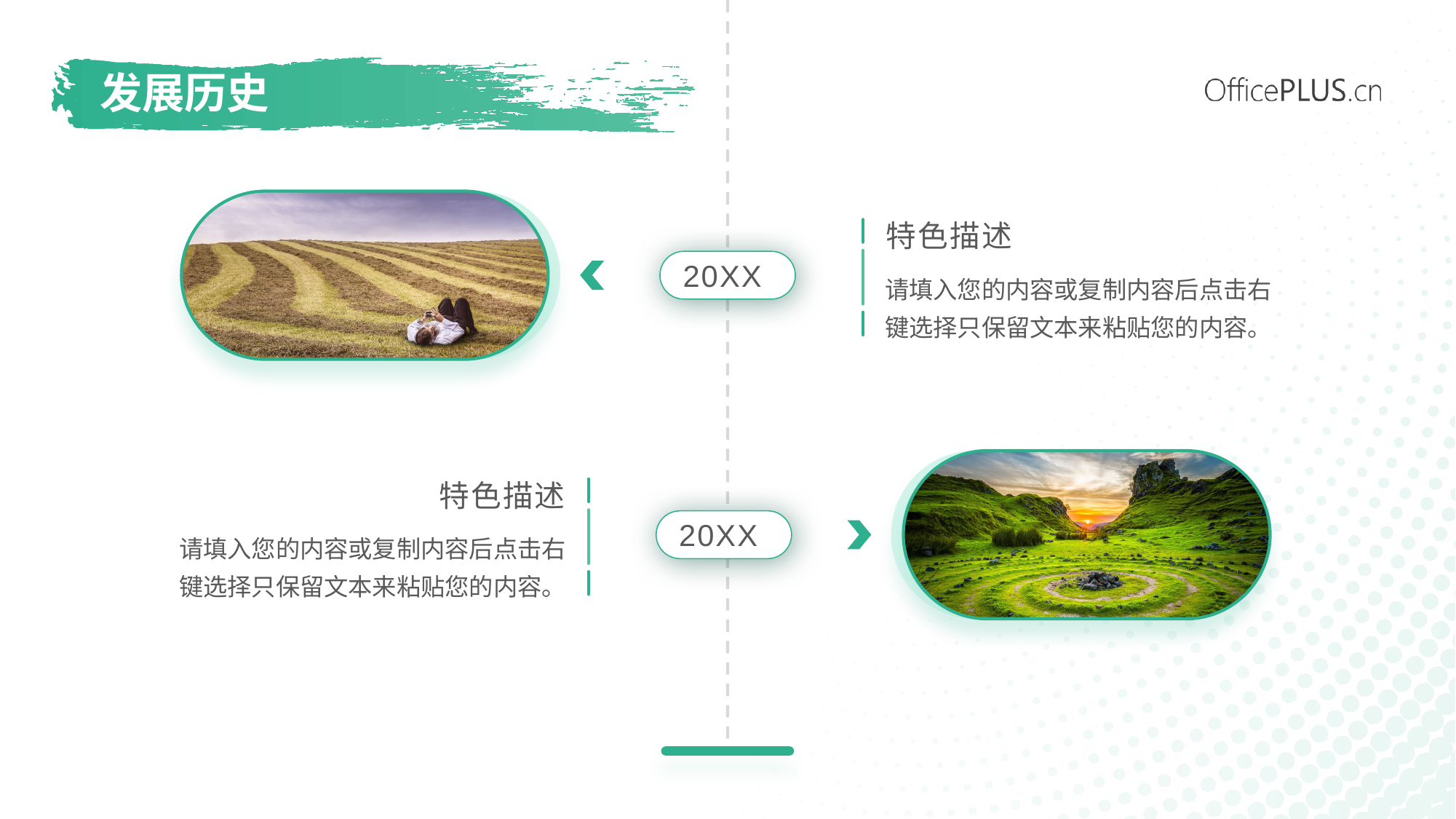

# 发展历史

特色描述
请填入您的内容或复制内容后点击右键选择只保留文本来粘贴您的内容。

20XX

特色描述
请填入您的内容或复制内容后点击右键选择只保留文本来粘贴您的内容。

20XX